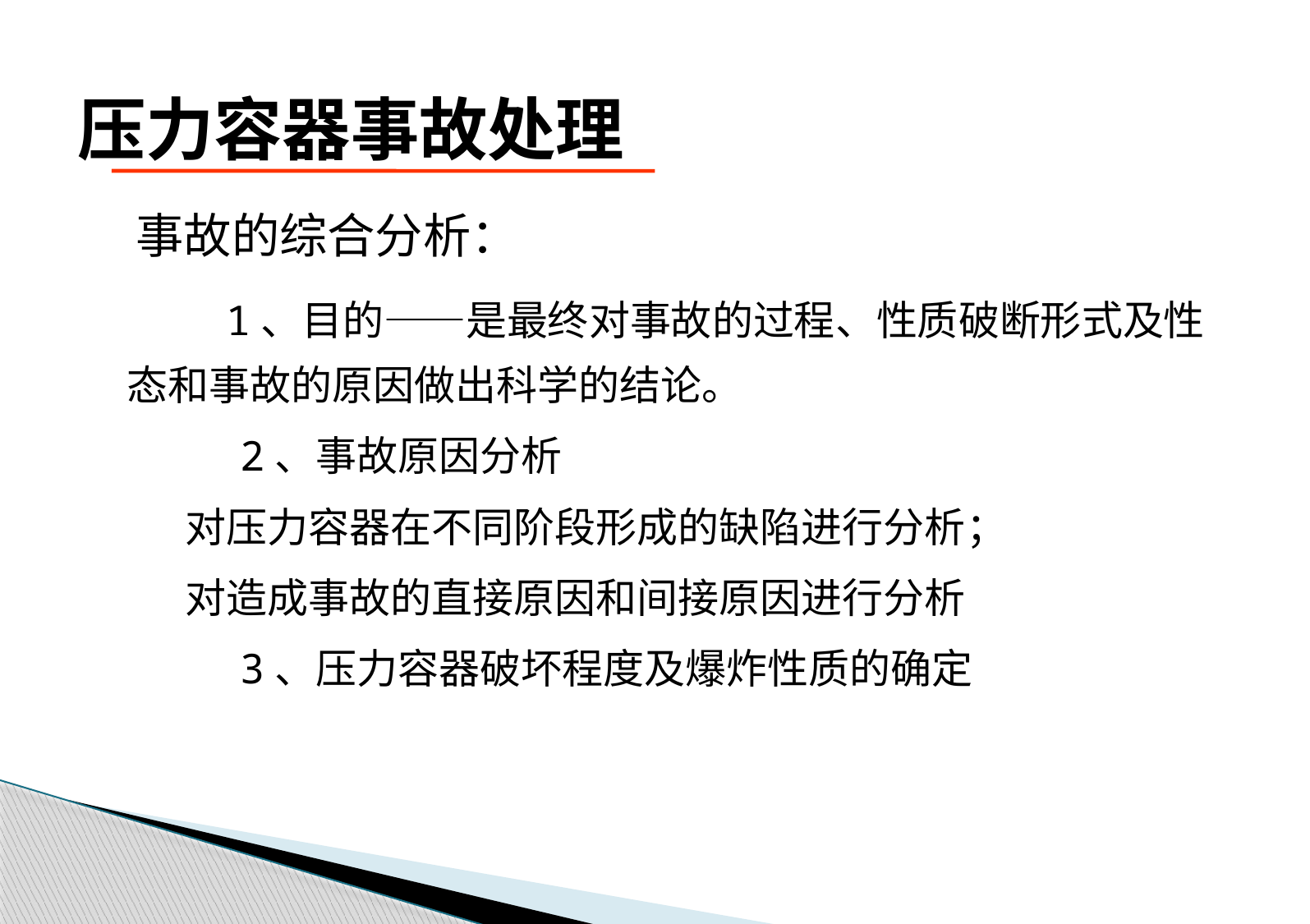

# 压力容器事故处理

   事故的综合分析：
          1、目的——是最终对事故的过程、性质破断形式及性态和事故的原因做出科学的结论。
      2、事故原因分析
         对压力容器在不同阶段形成的缺陷进行分析；
         对造成事故的直接原因和间接原因进行分析
      3、压力容器破坏程度及爆炸性质的确定